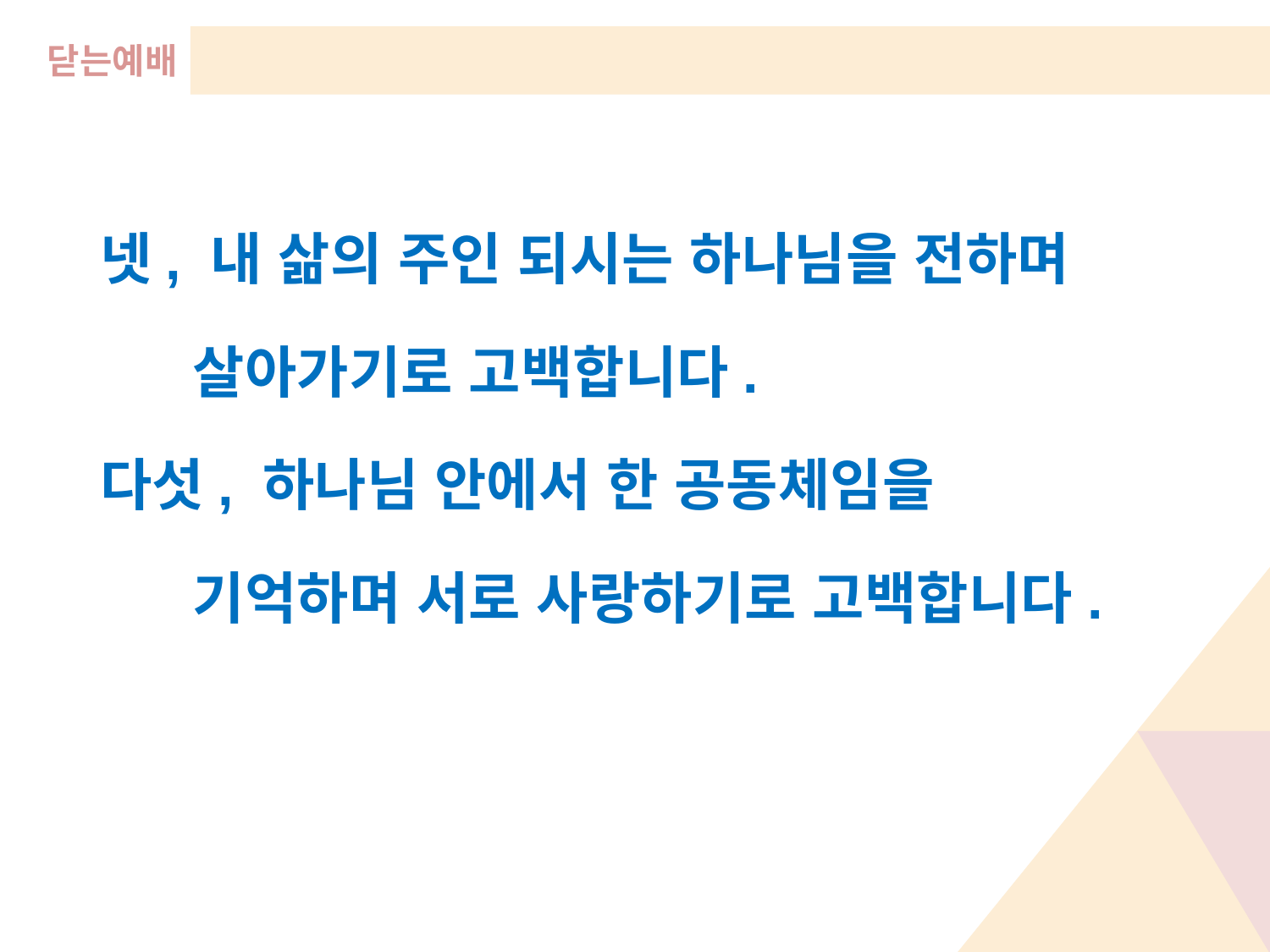

닫는예배
넷, 내 삶의 주인 되시는 하나님을 전하며
     살아가기로 고백합니다.
다섯, 하나님 안에서 한 공동체임을
     기억하며 서로 사랑하기로 고백합니다.